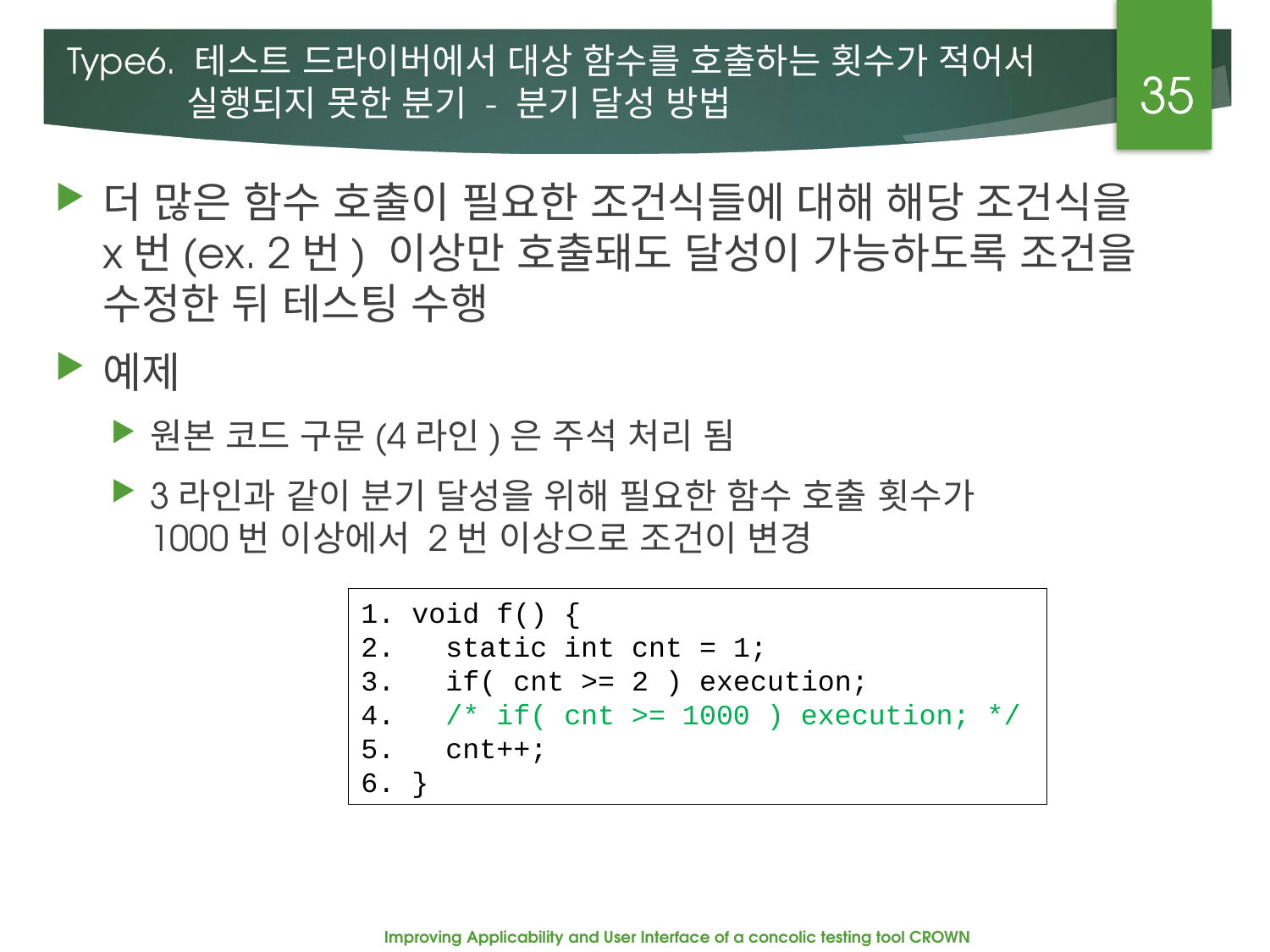

35
# Type6. 테스트 드라이버에서 대상 함수를 호출하는 횟수가 적어서 실행되지 못한 분기 - 분기 달성 방법
더 많은 함수 호출이 필요한 조건식들에 대해 해당 조건식을
x번(ex. 2번) 이상만 호출돼도 달성이 가능하도록 조건을
수정한 뒤 테스팅 수행
예제
원본 코드 구문(4라인)은 주석 처리 됨
3라인과 같이 분기 달성을 위해 필요한 함수 호출 횟수가
1000번 이상에서 2번 이상으로 조건이 변경

1. void f() {
2.   static int cnt = 1;
3.   if( cnt >= 2 ) execution;
4.   /* if( cnt >= 1000 ) execution; */
5.   cnt++;
6. }
Improving Applicability and User Interface of a concolic testing tool CROWN